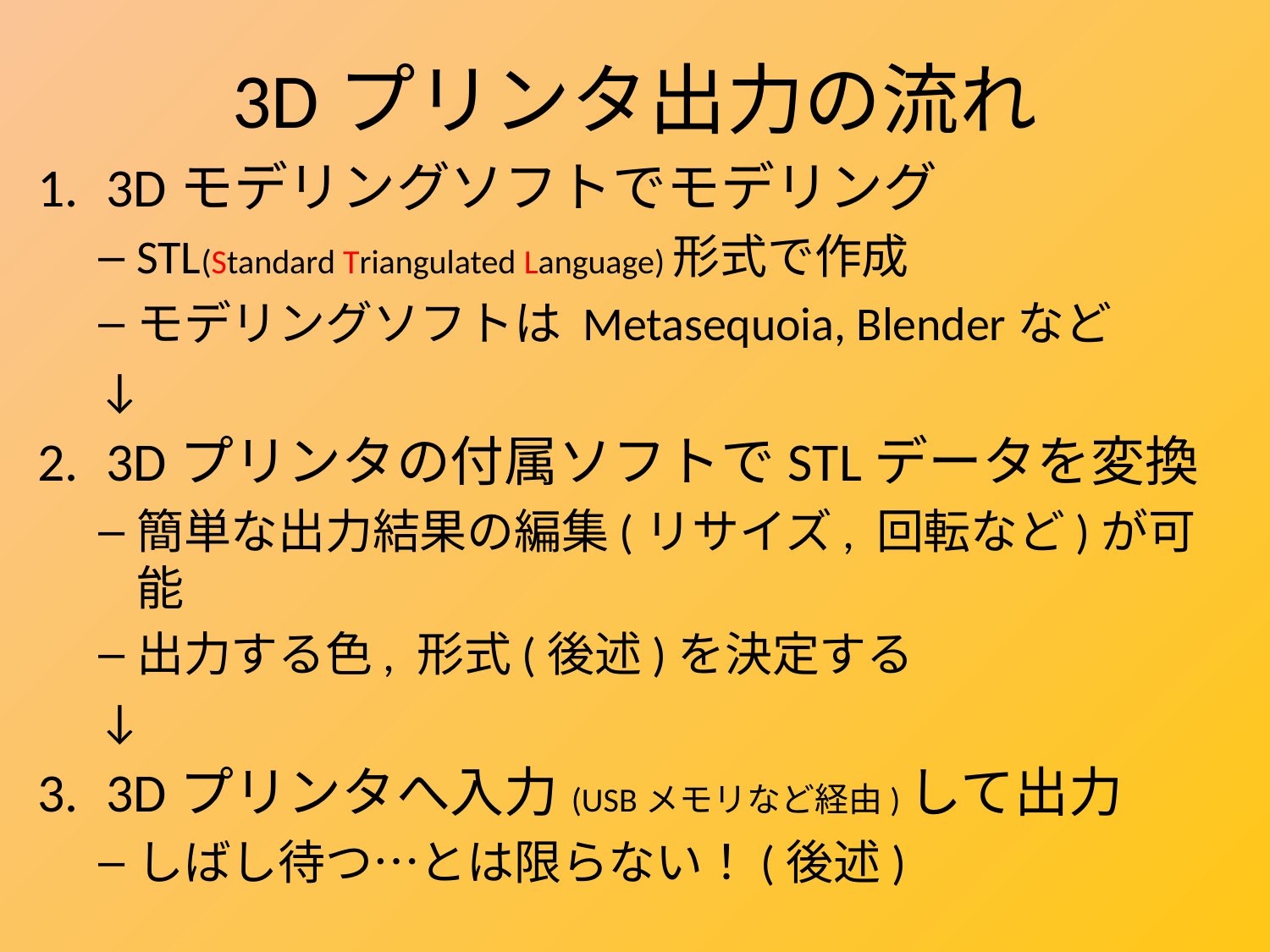

# 3Dプリンタ出力の流れ
3Dモデリングソフトでモデリング
STL(Standard Triangulated Language)形式で作成
モデリングソフトは Metasequoia, Blenderなど
↓
3Dプリンタの付属ソフトでSTLデータを変換
簡単な出力結果の編集(リサイズ, 回転など)が可能
出力する色, 形式(後述)を決定する
↓
3Dプリンタへ入力(USBメモリなど経由)して出力
しばし待つ…とは限らない！(後述)